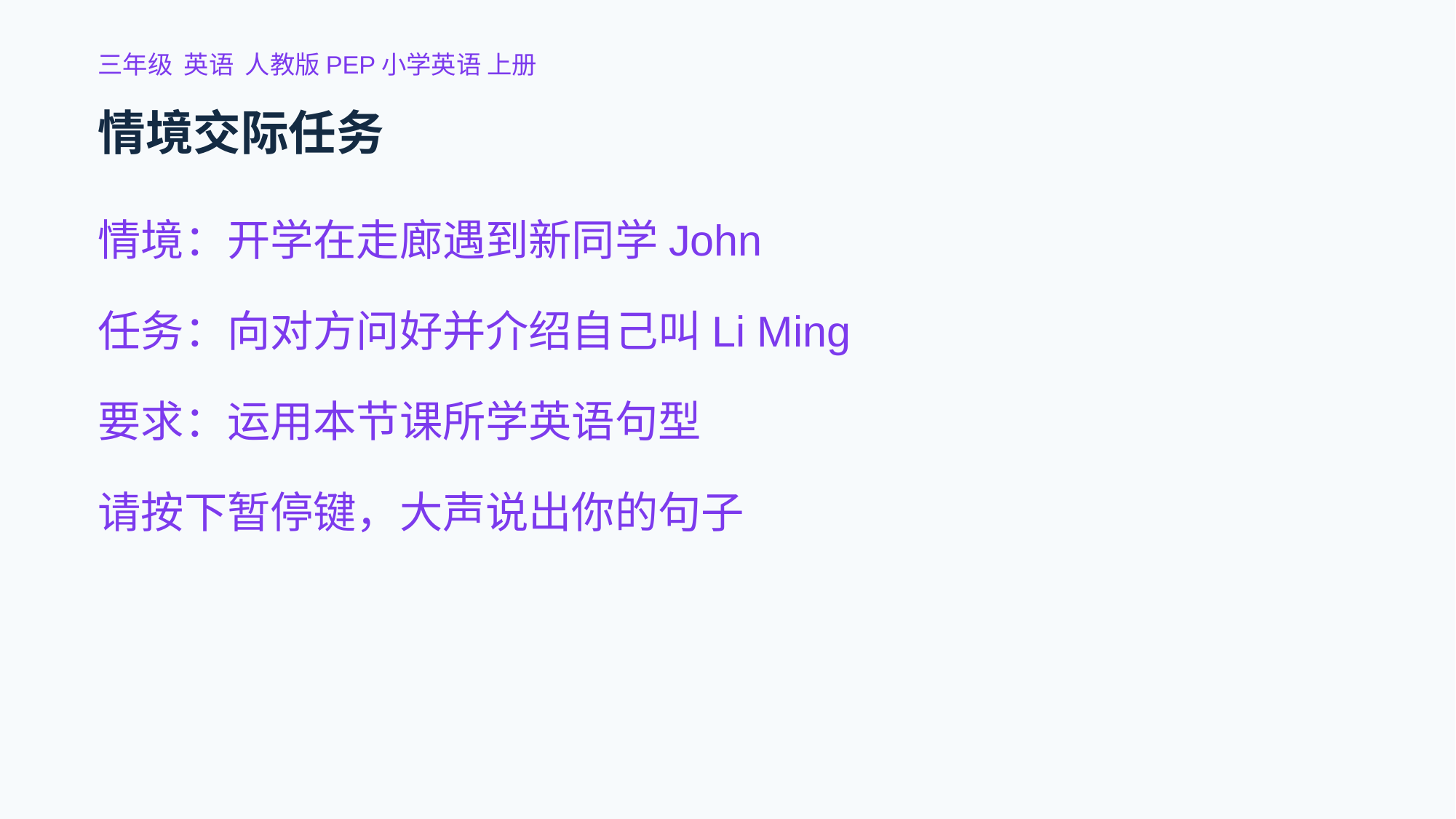

三年级  英语  人教版PEP小学英语 上册
情境交际任务
情境：开学在走廊遇到新同学John
任务：向对方问好并介绍自己叫Li Ming
要求：运用本节课所学英语句型
请按下暂停键，大声说出你的句子